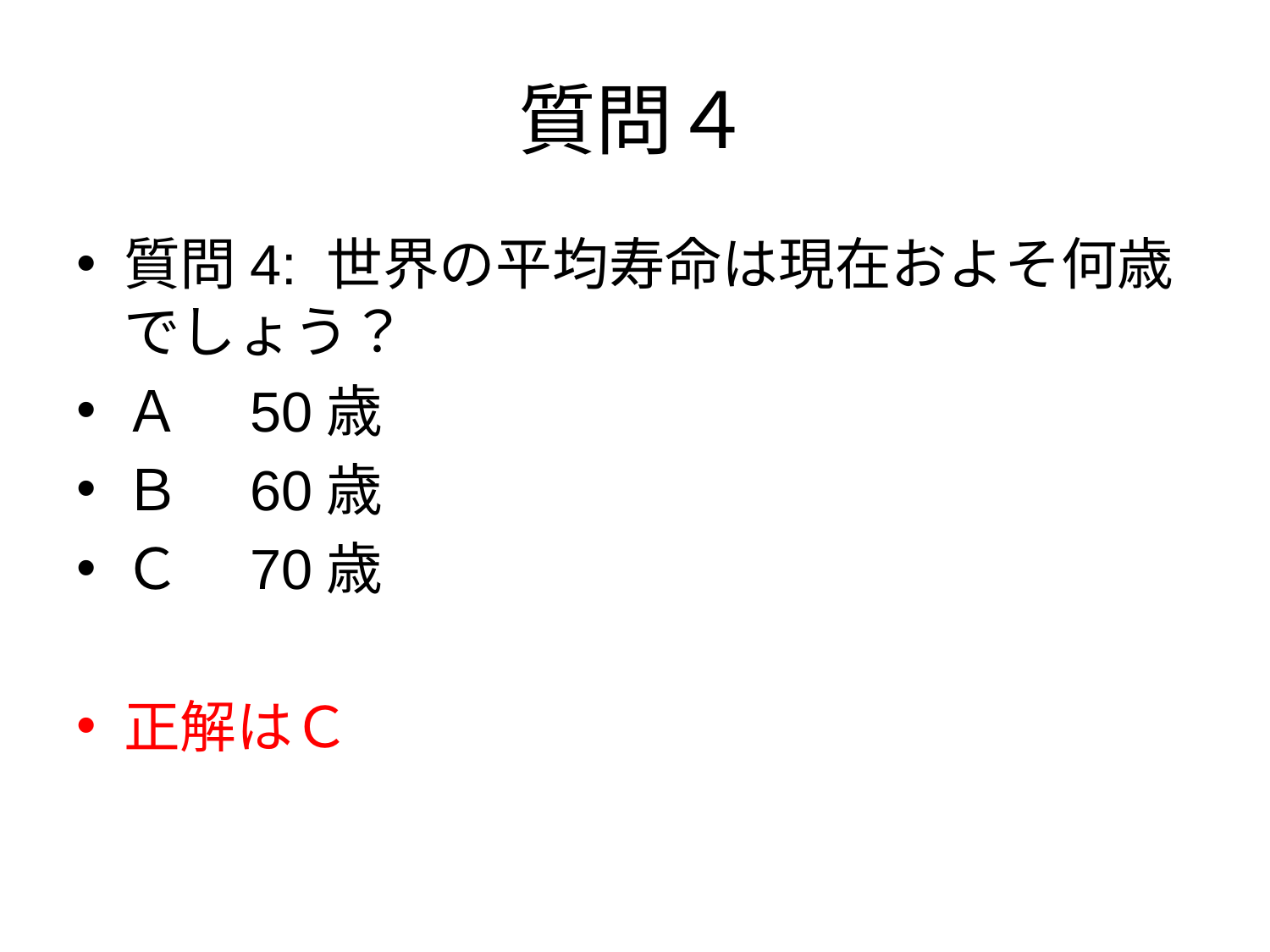

# 質問４
質問4: 世界の平均寿命は現在およそ何歳でしょう？
Ａ　50歳
Ｂ　60歳
Ｃ　70歳

正解はＣ